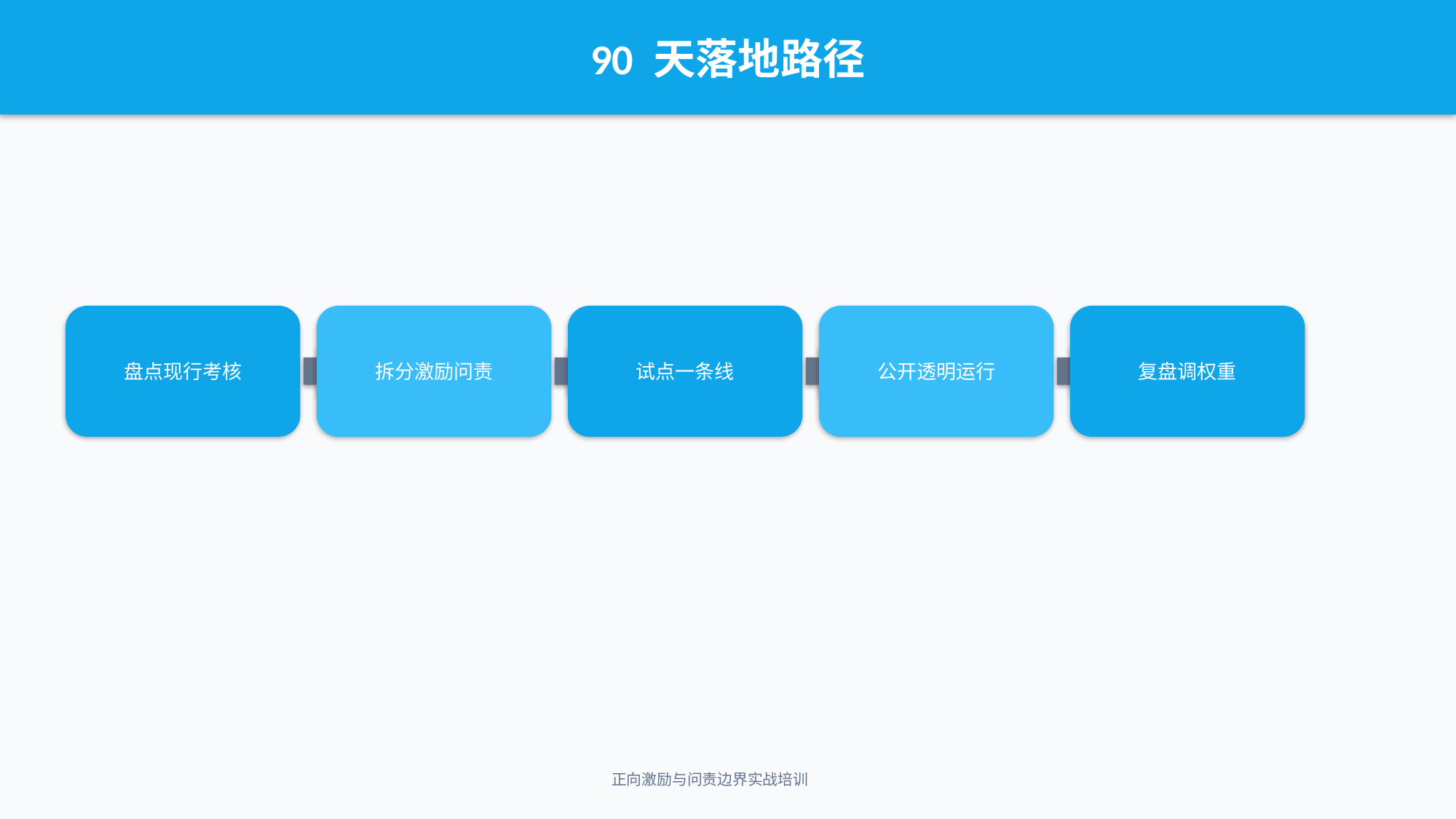

90 天落地路径
盘点现行考核
拆分激励问责
试点一条线
公开透明运行
复盘调权重

正向激励与问责边界实战培训